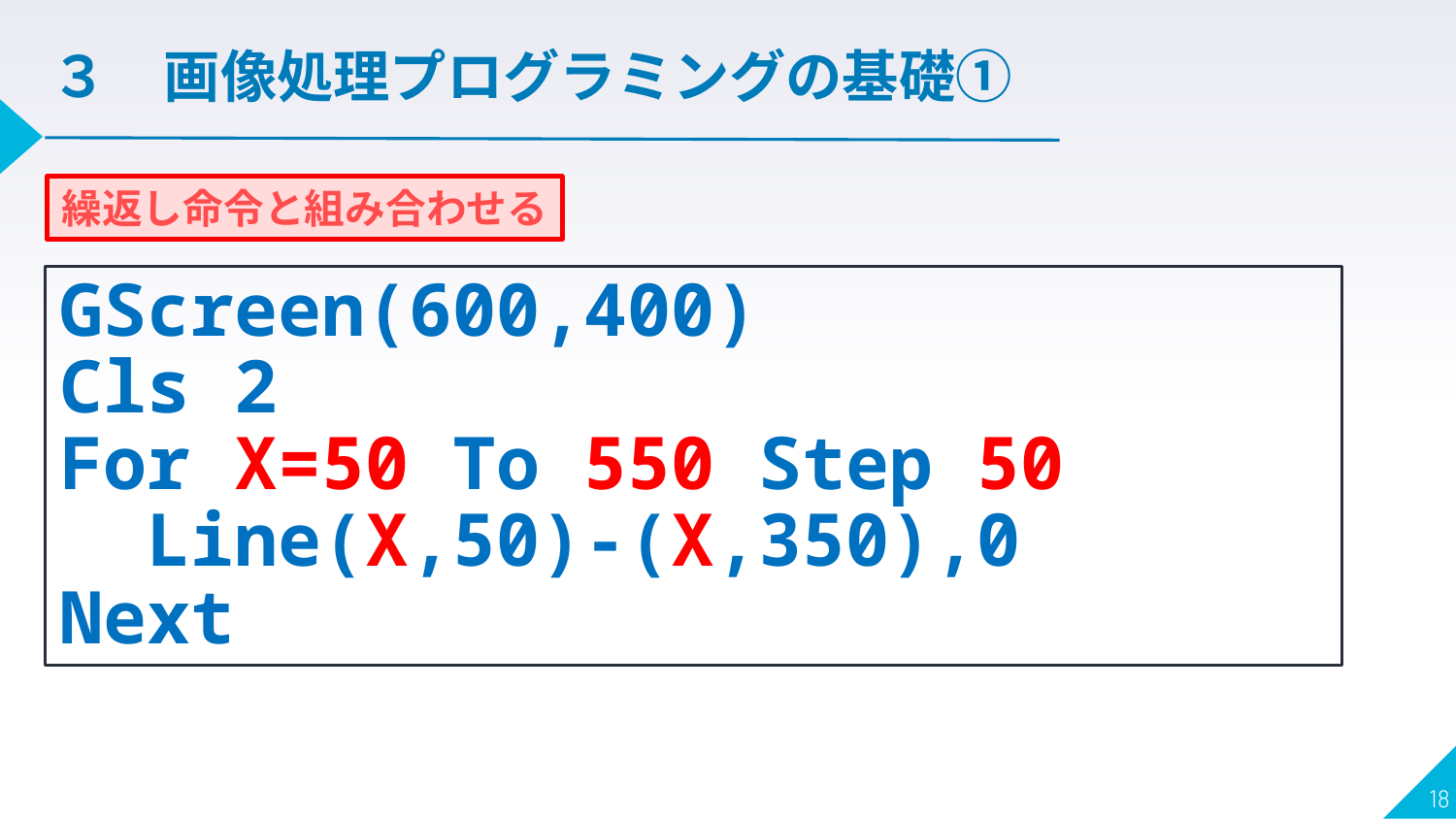

３　画像処理プログラミングの基礎①
繰返し命令と組み合わせる
GScreen(600,400)
Cls 2
For X=50 To 550 Step 50
  Line(X,50)-(X,350),0
Next
18